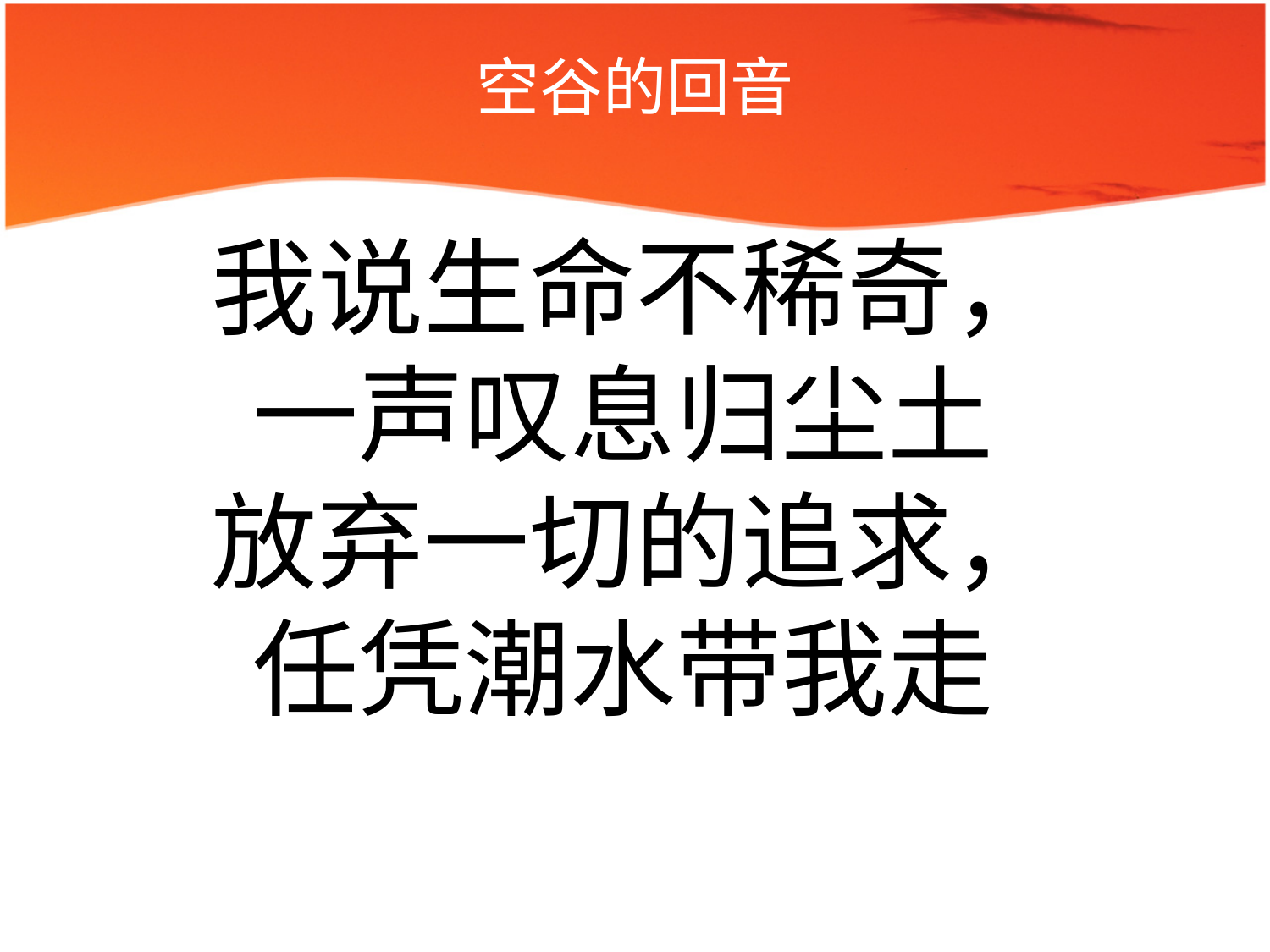

# 空谷的回音
我说生命不稀奇，
一声叹息归尘土
放弃一切的追求，
任凭潮水带我走